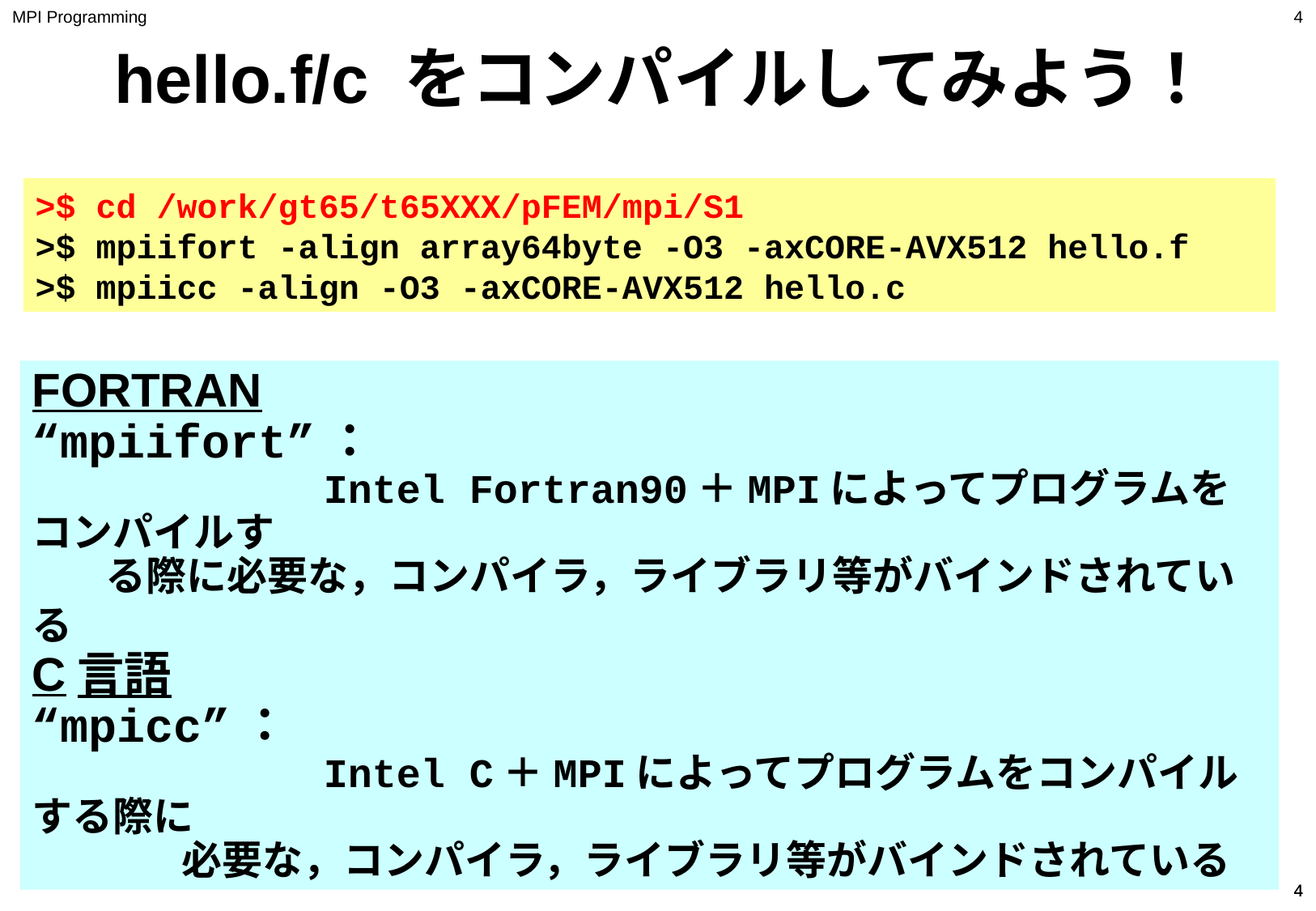

MPI Programming
4
hello.f/c をコンパイルしてみよう！
>$ cd /work/gt65/t65XXX/pFEM/mpi/S1
>$ mpiifort -align array64byte -O3 -axCORE-AVX512 hello.f
>$ mpiicc -align -O3 -axCORE-AVX512 hello.c
FORTRAN
“mpiifort”：
     	  Intel Fortran90＋MPIによってプログラムをコンパイルす
       る際に必要な，コンパイラ，ライブラリ等がバインドされている
C言語
“mpicc”：
     	  Intel C＋MPIによってプログラムをコンパイルする際に
	  必要な，コンパイラ，ライブラリ等がバインドされている
4
4